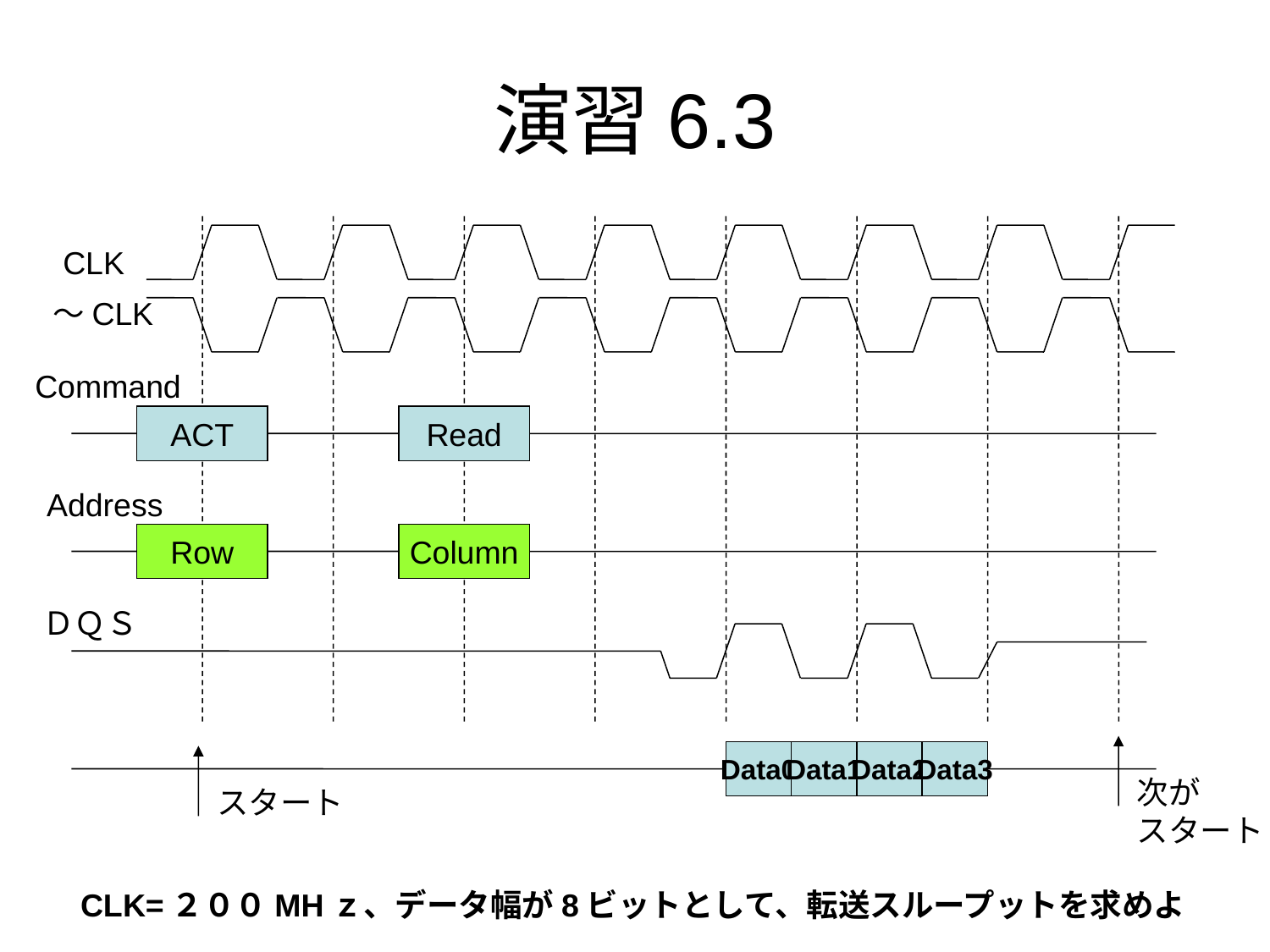

# 演習6.3

CLK
～CLK

Command
ACT
Read

Address
Row
Column

ＤＱＳ

Data0
Data1
Data2
Data3

次が
スタート
スタート
CLK=２００MHｚ、データ幅が8ビットとして、転送スループットを求めよ